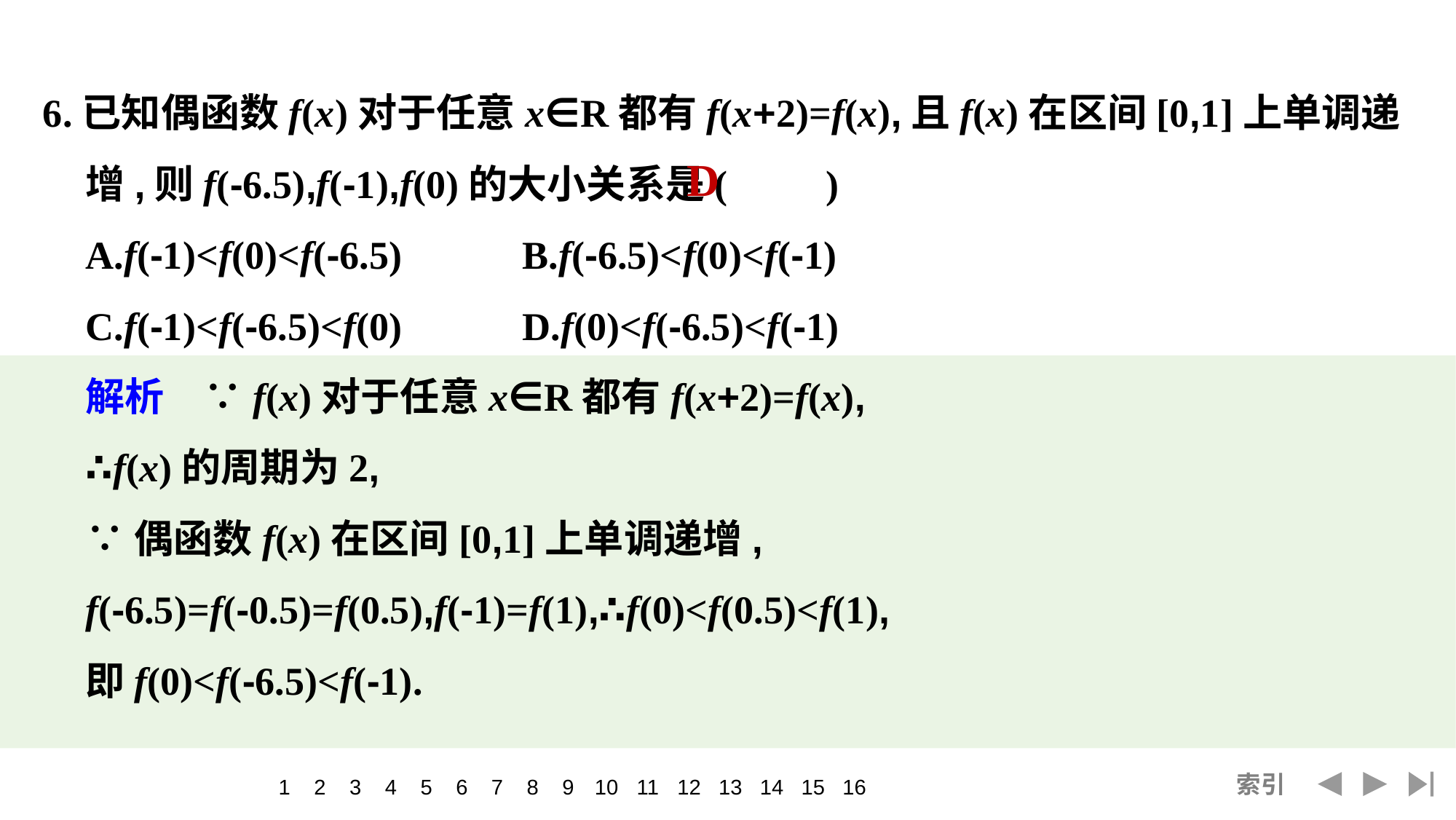

6.已知偶函数f(x)对于任意x∈R都有f(x+2)=f(x),且f(x)在区间[0,1]上单调递增,则f(-6.5),f(-1),f(0)的大小关系是(　　)
	A.f(-1)<f(0)<f(-6.5)		B.f(-6.5)<f(0)<f(-1)
	C.f(-1)<f(-6.5)<f(0)		D.f(0)<f(-6.5)<f(-1)
	解析　∵f(x)对于任意x∈R都有f(x+2)=f(x),
	∴f(x)的周期为2,
	∵偶函数f(x)在区间[0,1]上单调递增,
	f(-6.5)=f(-0.5)=f(0.5),f(-1)=f(1),∴f(0)<f(0.5)<f(1),
	即f(0)<f(-6.5)<f(-1).
D